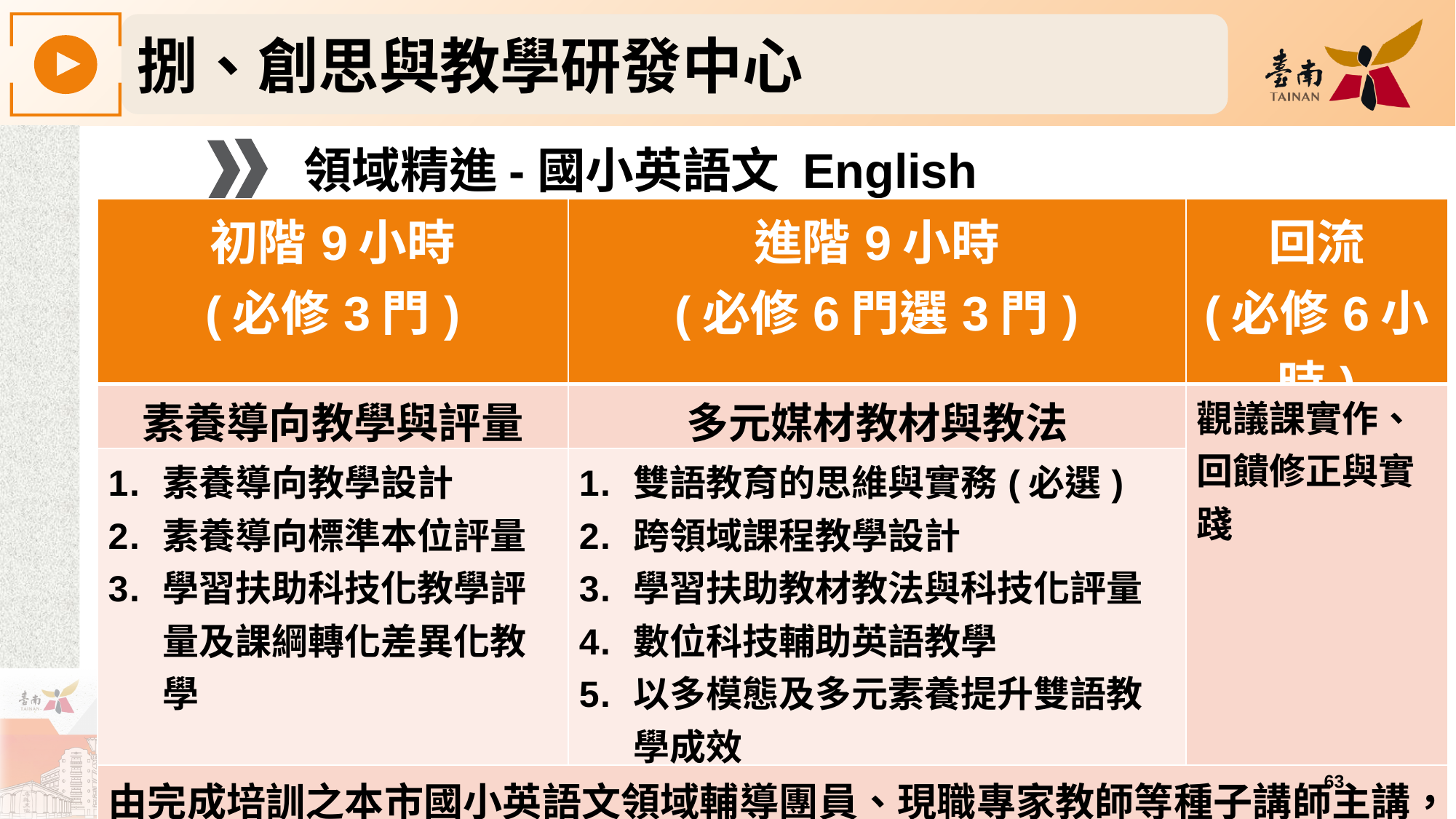

捌、創思與教學研發中心
領域精進-國小英語文 English

| 初階9小時 (必修3門) | 進階9小時 (必修6門選3門) | 回流 (必修6小時) |
| --- | --- | --- |
| 素養導向教學與評量 | 多元媒材教材與教法 | 觀議課實作、回饋修正與實踐 |
| 素養導向教學設計 素養導向標準本位評量 學習扶助科技化教學評量及課綱轉化差異化教學 | 雙語教育的思維與實務(必選) 跨領域課程教學設計 學習扶助教材教法與科技化評量 數位科技輔助英語教學 以多模態及多元素養提升雙語教學成效 創意英文閱讀與聽說教學設計 |  |
| 由完成培訓之本市國小英語文領域輔導團員、現職專家教師等種子講師主講，全市約650名國小英語教師預計於109學年度完成初階、進階共18小時課程。 |  |  |
63